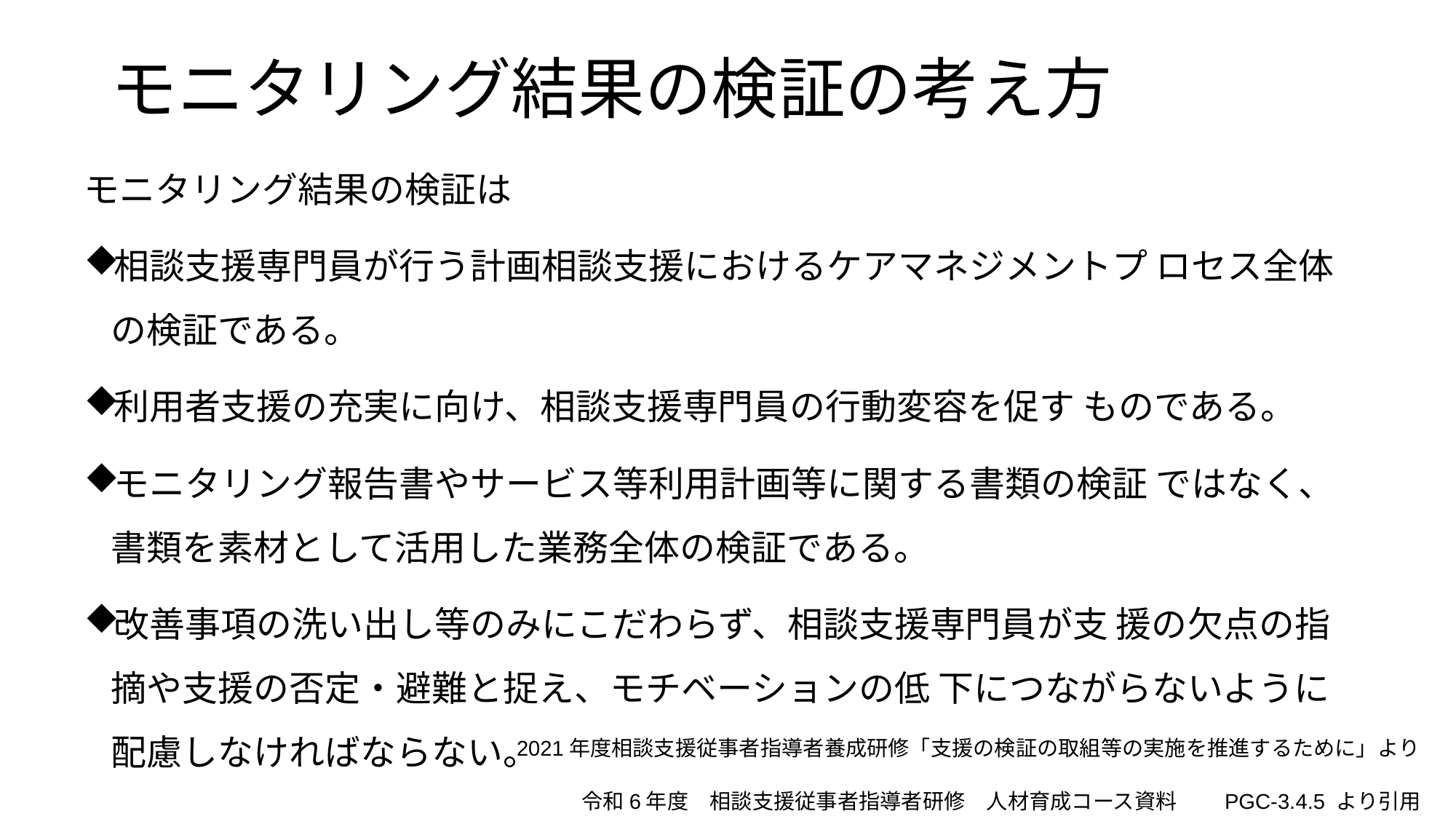

# モニタリング結果の検証の考え方
モニタリング結果の検証は
相談支援専門員が行う計画相談支援におけるケアマネジメントプ ロセス全体の検証である。
利用者支援の充実に向け、相談支援専門員の行動変容を促す ものである。
モニタリング報告書やサービス等利用計画等に関する書類の検証 ではなく、書類を素材として活用した業務全体の検証である。
改善事項の洗い出し等のみにこだわらず、相談支援専門員が支 援の欠点の指摘や支援の否定・避難と捉え、モチベーションの低 下につながらないように配慮しなければならない。
2021年度相談支援従事者指導者養成研修「支援の検証の取組等の実施を推進するために」より
令和6年度　相談支援従事者指導者研修　人材育成コース資料　　PGC-3.4.5 より引用